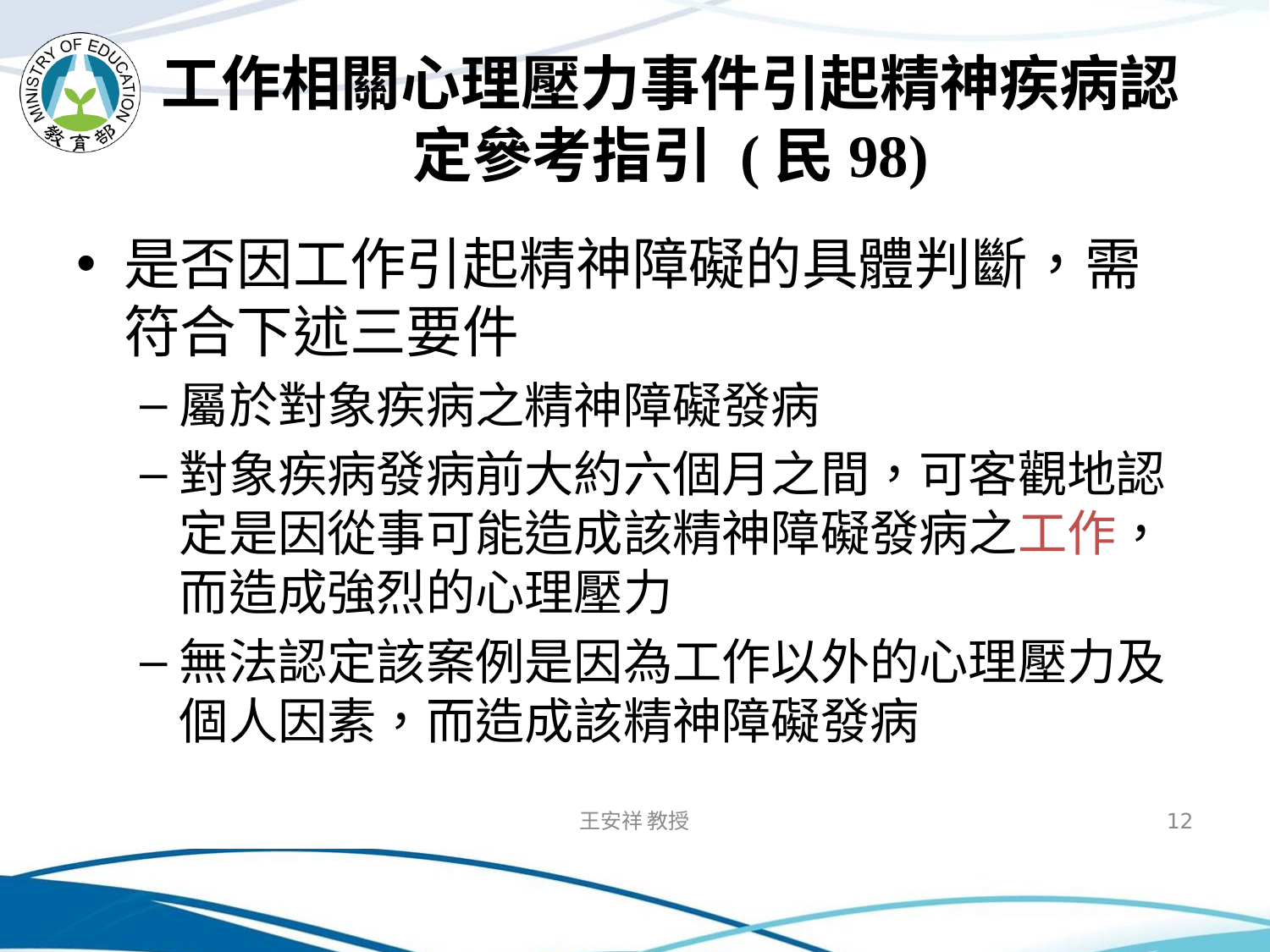

# 工作相關心理壓力事件引起精神疾病認定參考指引 (民98)
是否因工作引起精神障礙的具體判斷，需符合下述三要件
屬於對象疾病之精神障礙發病
對象疾病發病前大約六個月之間，可客觀地認定是因從事可能造成該精神障礙發病之工作，而造成強烈的心理壓力
無法認定該案例是因為工作以外的心理壓力及個人因素，而造成該精神障礙發病
王安祥 教授
12